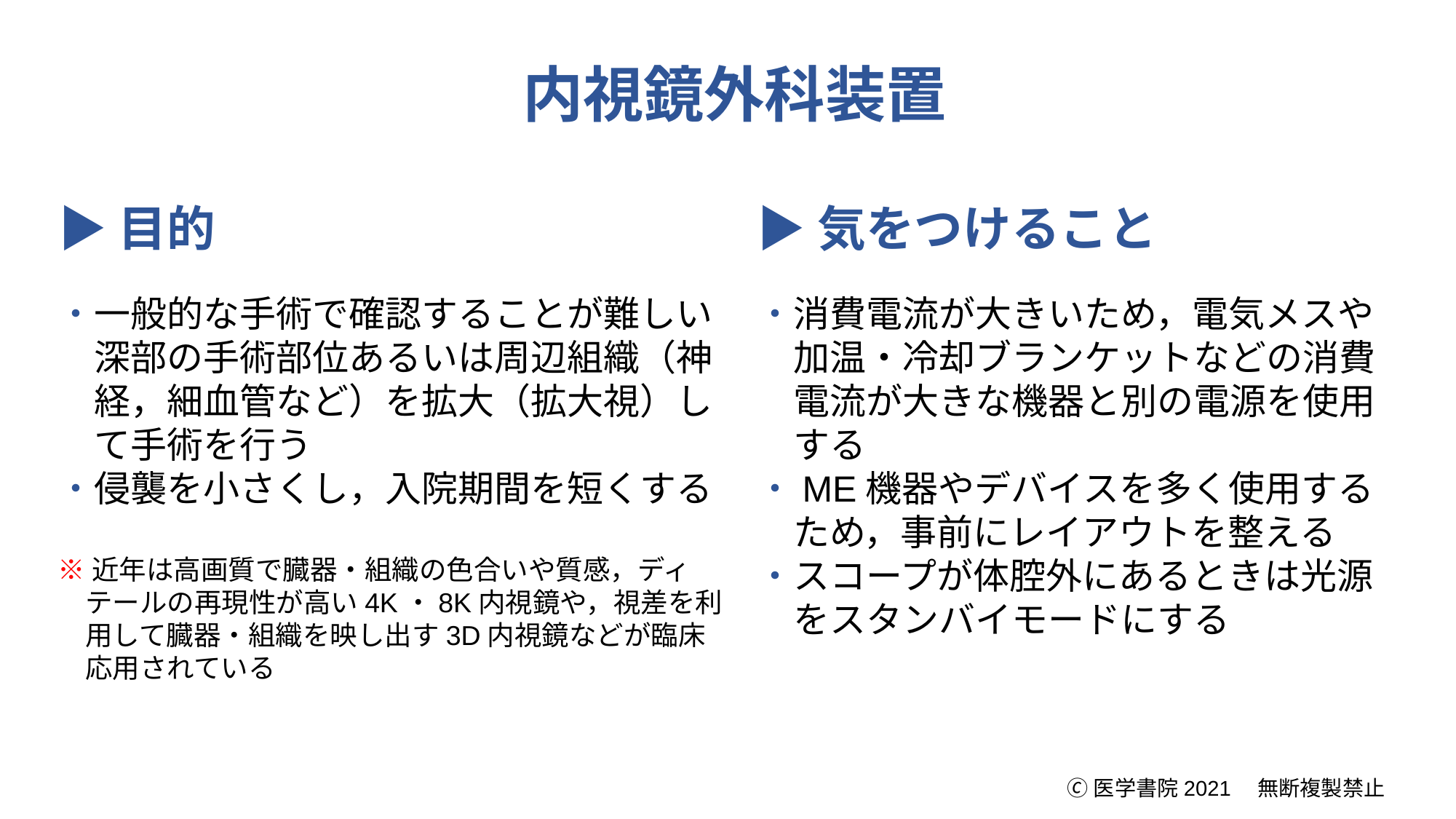

内視鏡外科装置
▶目的
▶気をつけること

・一般的な手術で確認することが難しい
　深部の手術部位あるいは周辺組織（神
　経，細血管など）を拡大（拡大視）し
　て手術を行う
・侵襲を小さくし，入院期間を短くする

※近年は高画質で臓器・組織の色合いや質感，ディ
　テールの再現性が高い4K・8K内視鏡や，視差を利
　用して臓器・組織を映し出す3D内視鏡などが臨床
　応用されている

・消費電流が大きいため，電気メスや
　加温・冷却ブランケットなどの消費
　電流が大きな機器と別の電源を使用
　する
・ME機器やデバイスを多く使用する
　ため，事前にレイアウトを整える
・スコープが体腔外にあるときは光源
　をスタンバイモードにする
🄫医学書院2021　無断複製禁止